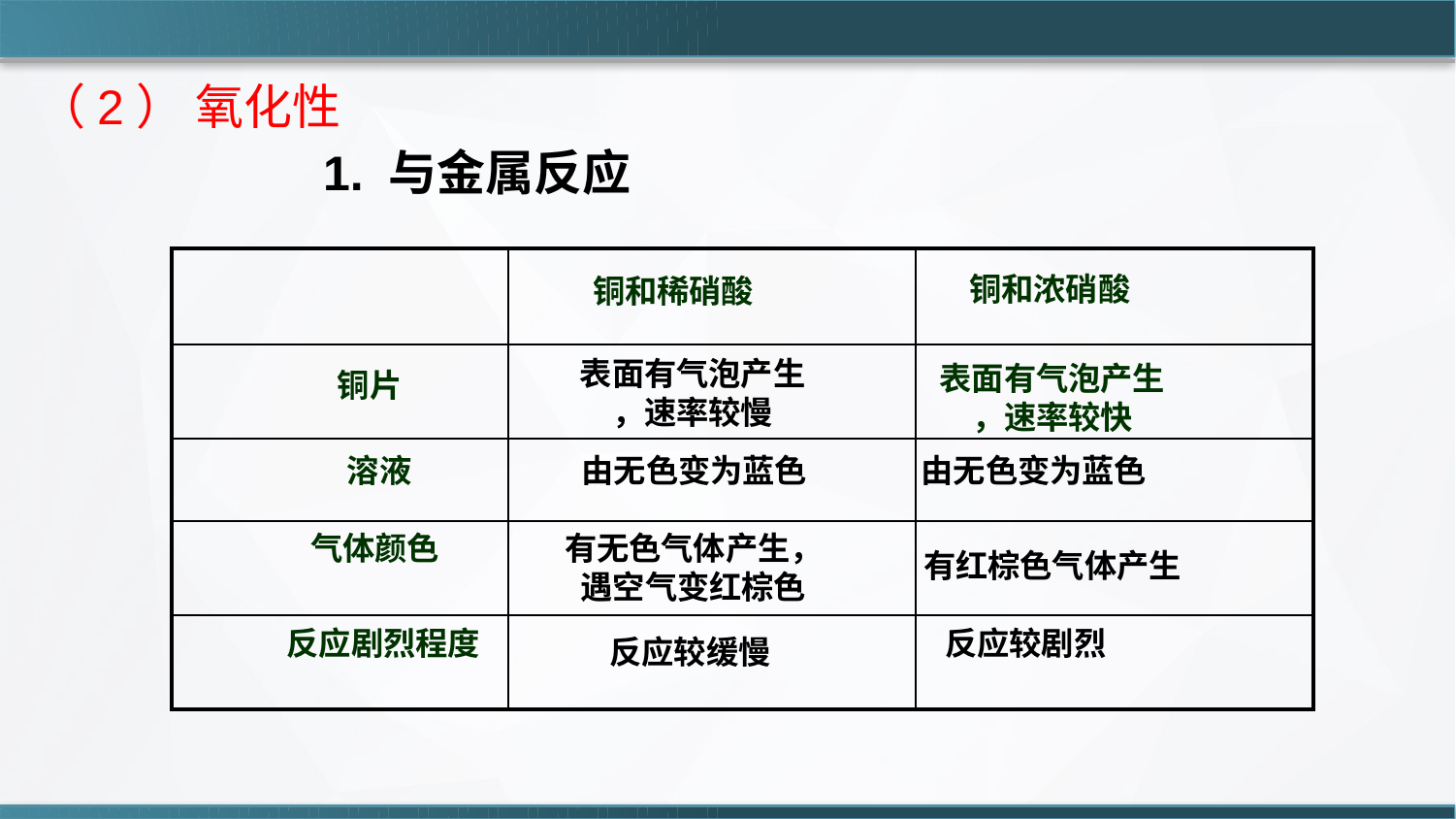

（2） 氧化性

 1. 与金属反应
|  |  |  |
| --- | --- | --- |
|  |  |  |
|  |  |  |
|  |  |  |
|  |  |  |
铜和浓硝酸
铜和稀硝酸
表面有气泡产生
，速率较慢
表面有气泡产生
，速率较快
铜片
溶液
由无色变为蓝色
由无色变为蓝色
气体颜色
有无色气体产生，
遇空气变红棕色
有红棕色气体产生
反应剧烈程度
反应较剧烈
反应较缓慢